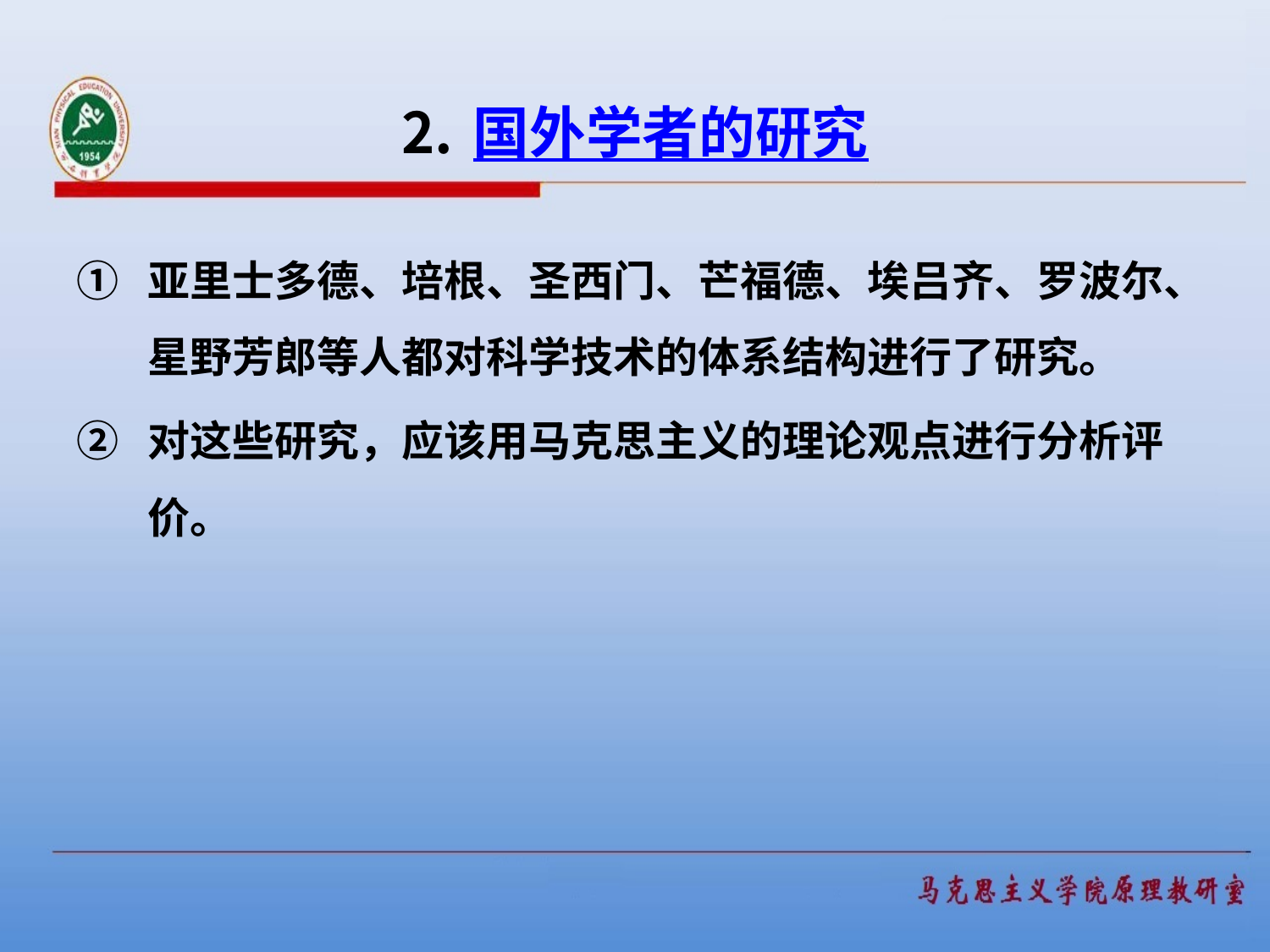

# 国外学者的研究
亚里士多德、培根、圣西门、芒福德、埃吕齐、罗波尔、星野芳郎等人都对科学技术的体系结构进行了研究。
对这些研究，应该用马克思主义的理论观点进行分析评价。